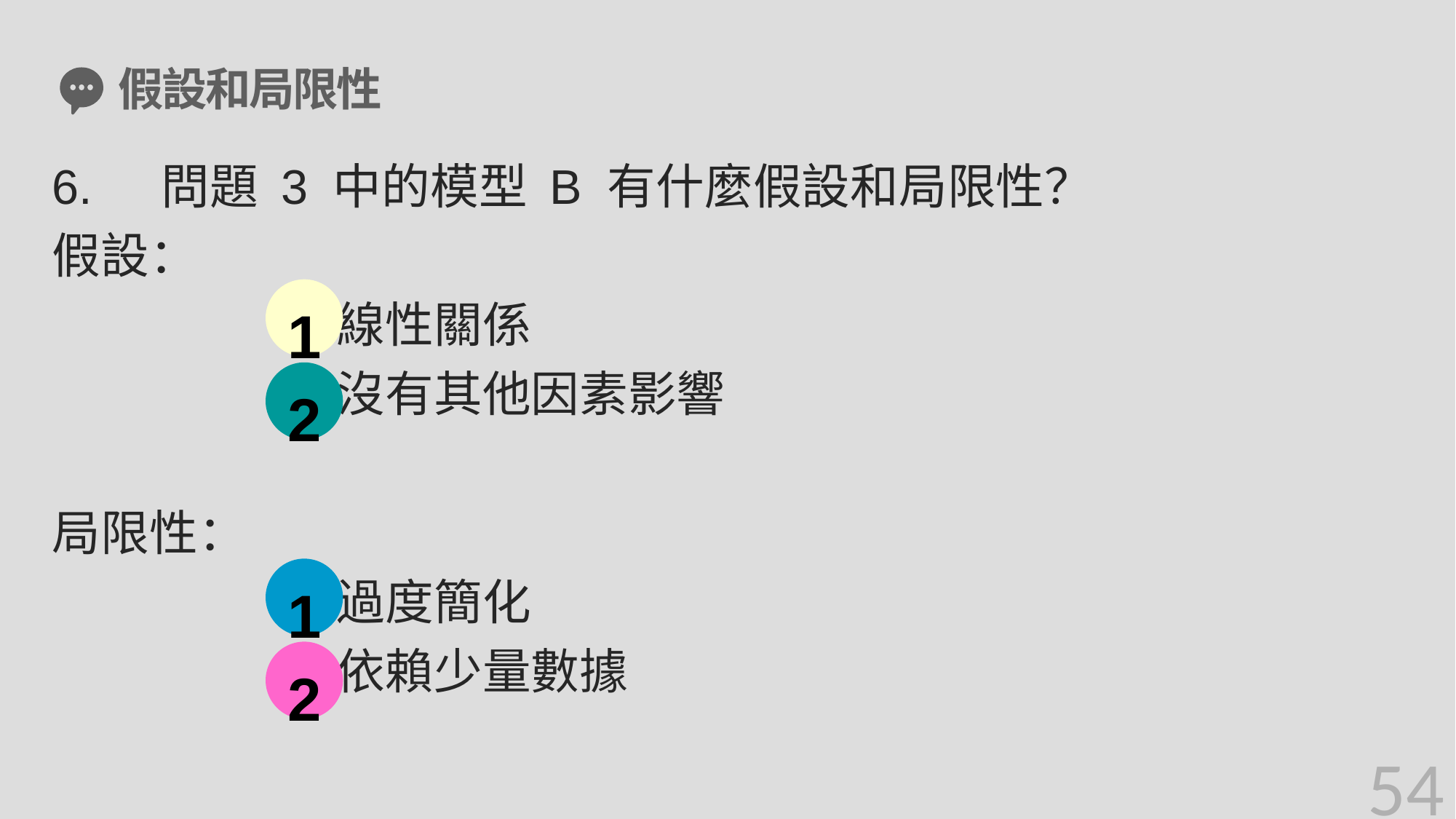

# 假設和局限性

6.	問題 3 中的模型 B 有什麼假設和局限性？
假設：
                         線性關係
                         沒有其他因素影響

局限性：
                         過度簡化
                         依賴少量數據
 1
 2

 1
 2

54